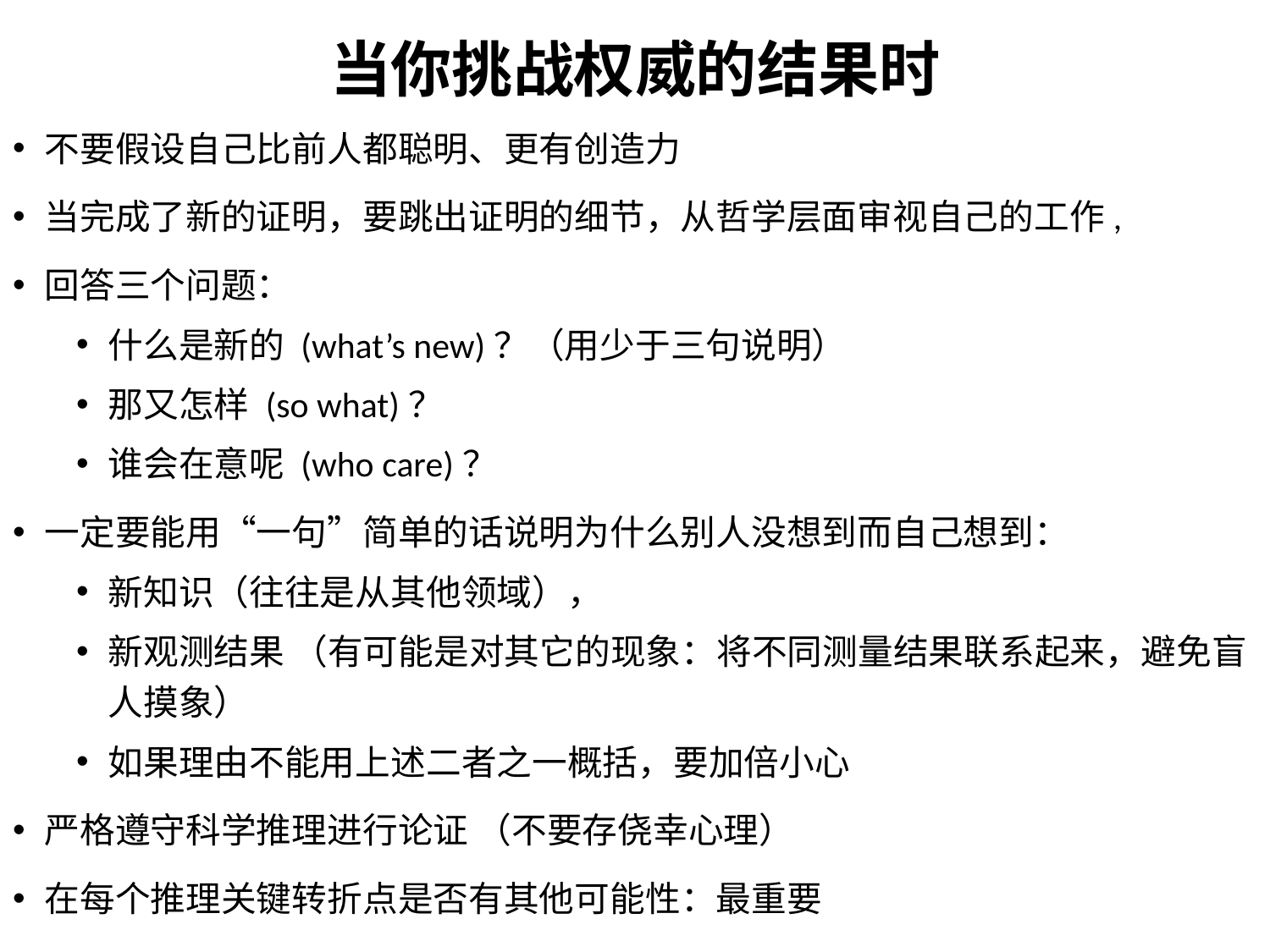

# 当你挑战权威的结果时
不要假设自己比前人都聪明、更有创造力
当完成了新的证明，要跳出证明的细节，从哲学层面审视自己的工作,
回答三个问题：
什么是新的 (what’s new)？（用少于三句说明）
那又怎样 (so what)？
谁会在意呢 (who care)？
一定要能用“一句”简单的话说明为什么别人没想到而自己想到：
新知识（往往是从其他领域），
新观测结果 （有可能是对其它的现象：将不同测量结果联系起来，避免盲人摸象）
如果理由不能用上述二者之一概括，要加倍小心
严格遵守科学推理进行论证 （不要存侥幸心理）
在每个推理关键转折点是否有其他可能性：最重要